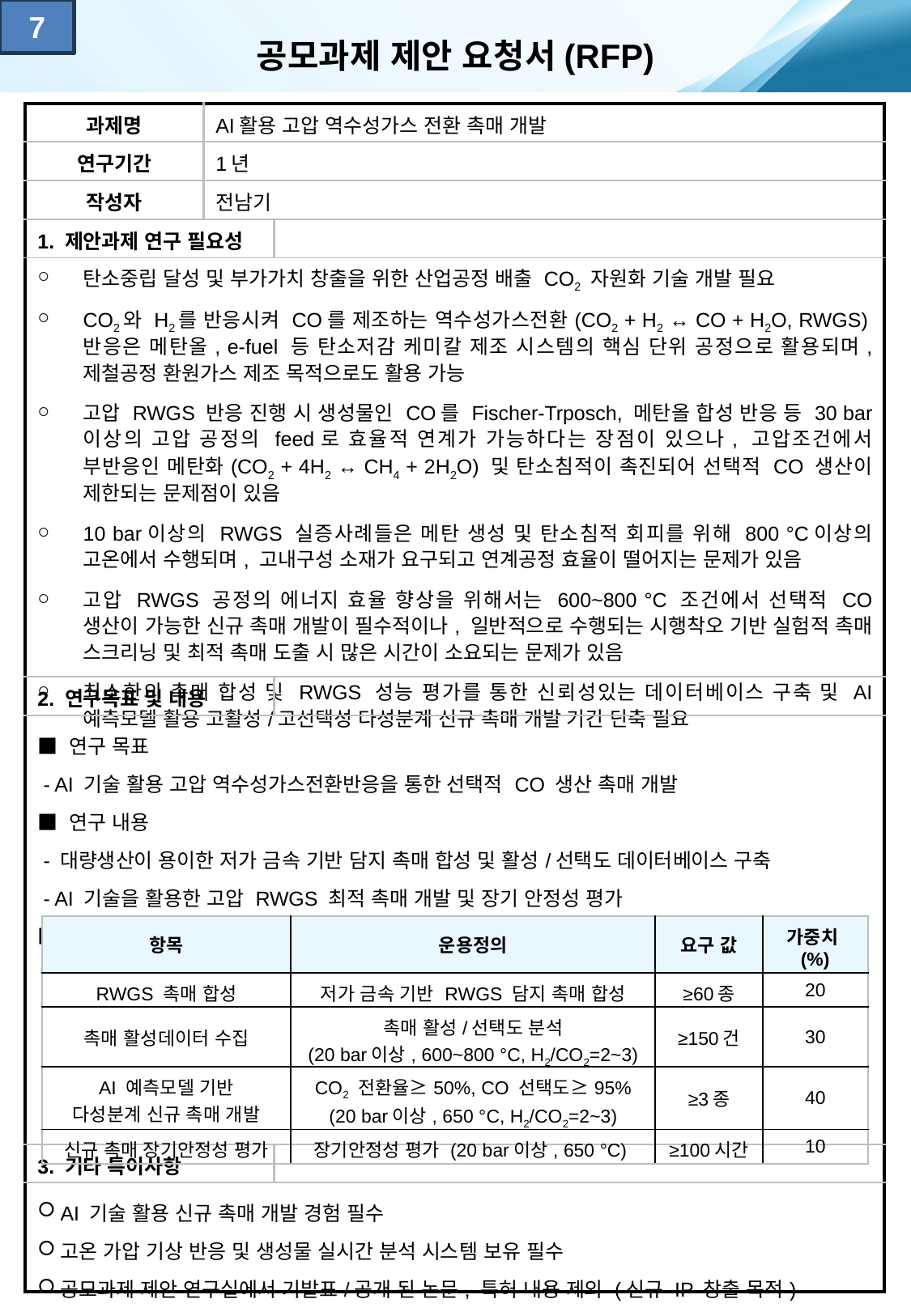

7
공모과제 제안 요청서(RFP)
| 과제명 | AI활용 고압 역수성가스 전환 촉매 개발 |  |
| --- | --- | --- |
| 연구기간 | 1년 |  |
| 작성자 | 전남기 |  |
| 1. 제안과제 연구 필요성 |  |  |
| 탄소중립 달성 및 부가가치 창출을 위한 산업공정 배출 CO2 자원화 기술 개발 필요 CO2와 H2를 반응시켜 CO를 제조하는 역수성가스전환(CO2 + H2 ↔ CO + H2O, RWGS)반응은 메탄올, e-fuel 등 탄소저감 케미칼 제조 시스템의 핵심 단위 공정으로 활용되며, 제철공정 환원가스 제조 목적으로도 활용 가능 고압 RWGS 반응 진행 시 생성물인 CO를 Fischer-Trposch, 메탄올 합성 반응 등 30 bar 이상의 고압 공정의 feed로 효율적 연계가 가능하다는 장점이 있으나, 고압조건에서 부반응인 메탄화(CO2 + 4H2 ↔ CH4 + 2H2O) 및 탄소침적이 촉진되어 선택적 CO 생산이 제한되는 문제점이 있음 10 bar이상의 RWGS 실증사례들은 메탄 생성 및 탄소침적 회피를 위해 800 °C이상의 고온에서 수행되며, 고내구성 소재가 요구되고 연계공정 효율이 떨어지는 문제가 있음 고압 RWGS 공정의 에너지 효율 향상을 위해서는 600~800 °C 조건에서 선택적 CO 생산이 가능한 신규 촉매 개발이 필수적이나, 일반적으로 수행되는 시행착오 기반 실험적 촉매 스크리닝 및 최적 촉매 도출 시 많은 시간이 소요되는 문제가 있음 최소한의 촉매 합성 및 RWGS 성능 평가를 통한 신뢰성있는 데이터베이스 구축 및 AI 예측모델 활용 고활성/고선택성 다성분계 신규 촉매 개발 기간 단축 필요 |  |  |
| 2. 연구목표 및 내용 |  |  |
| ■ 연구 목표 - AI 기술 활용 고압 역수성가스전환반응을 통한 선택적 CO 생산 촉매 개발 ■ 연구 내용 - 대량생산이 용이한 저가 금속 기반 담지 촉매 합성 및 활성/선택도 데이터베이스 구축 - AI 기술을 활용한 고압 RWGS 최적 촉매 개발 및 장기 안정성 평가 ■ 연구 지표 |  |  |
| 3. 기타 특이사항 |  |  |
| AI 기술 활용 신규 촉매 개발 경험 필수 고온 가압 기상 반응 및 생성물 실시간 분석 시스템 보유 필수 공모과제 제안 연구실에서 기발표/공개 된 논문, 특허 내용 제외 (신규 IP 창출 목적) |  |  |
| 항목 | 운용정의 | 요구 값 | 가중치(%) |
| --- | --- | --- | --- |
| RWGS 촉매 합성 | 저가 금속 기반 RWGS 담지 촉매 합성 | ≥60종 | 20 |
| 촉매 활성데이터 수집 | 촉매 활성/선택도 분석 (20 bar이상, 600~800 °C, H2/CO2=2~3) | ≥150건 | 30 |
| AI 예측모델 기반 다성분계 신규 촉매 개발 | CO2 전환율≥50%, CO 선택도≥95% (20 bar이상, 650 °C, H2/CO2=2~3) | ≥3종 | 40 |
| 신규 촉매 장기안정성 평가 | 장기안정성 평가 (20 bar이상, 650 °C) | ≥100시간 | 10 |